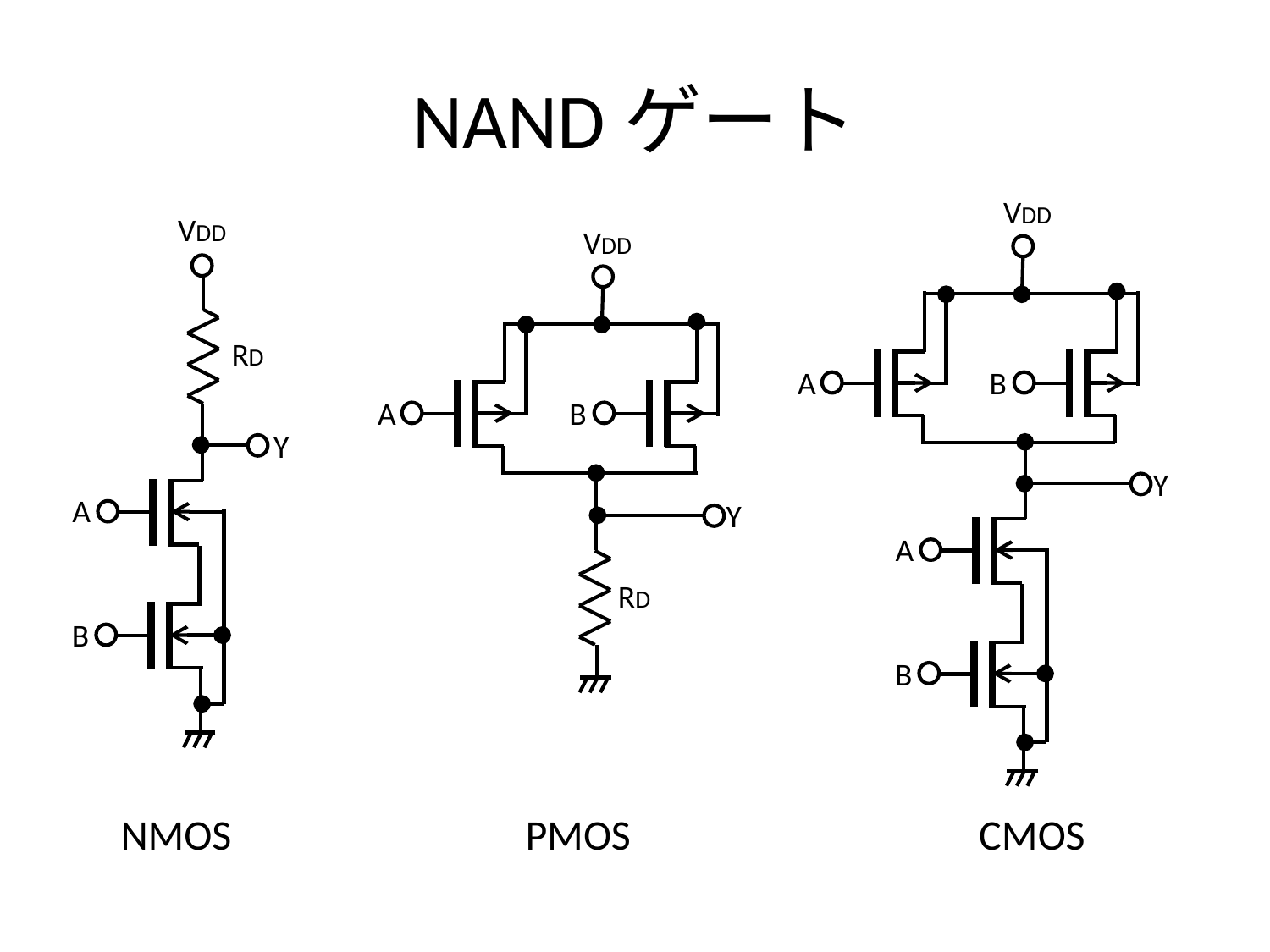

# NANDゲート
VDD
VDD
VDD

RD
B
A

B
A

Y

Y

A
Y

A

RD
B

B

NMOS
PMOS
CMOS